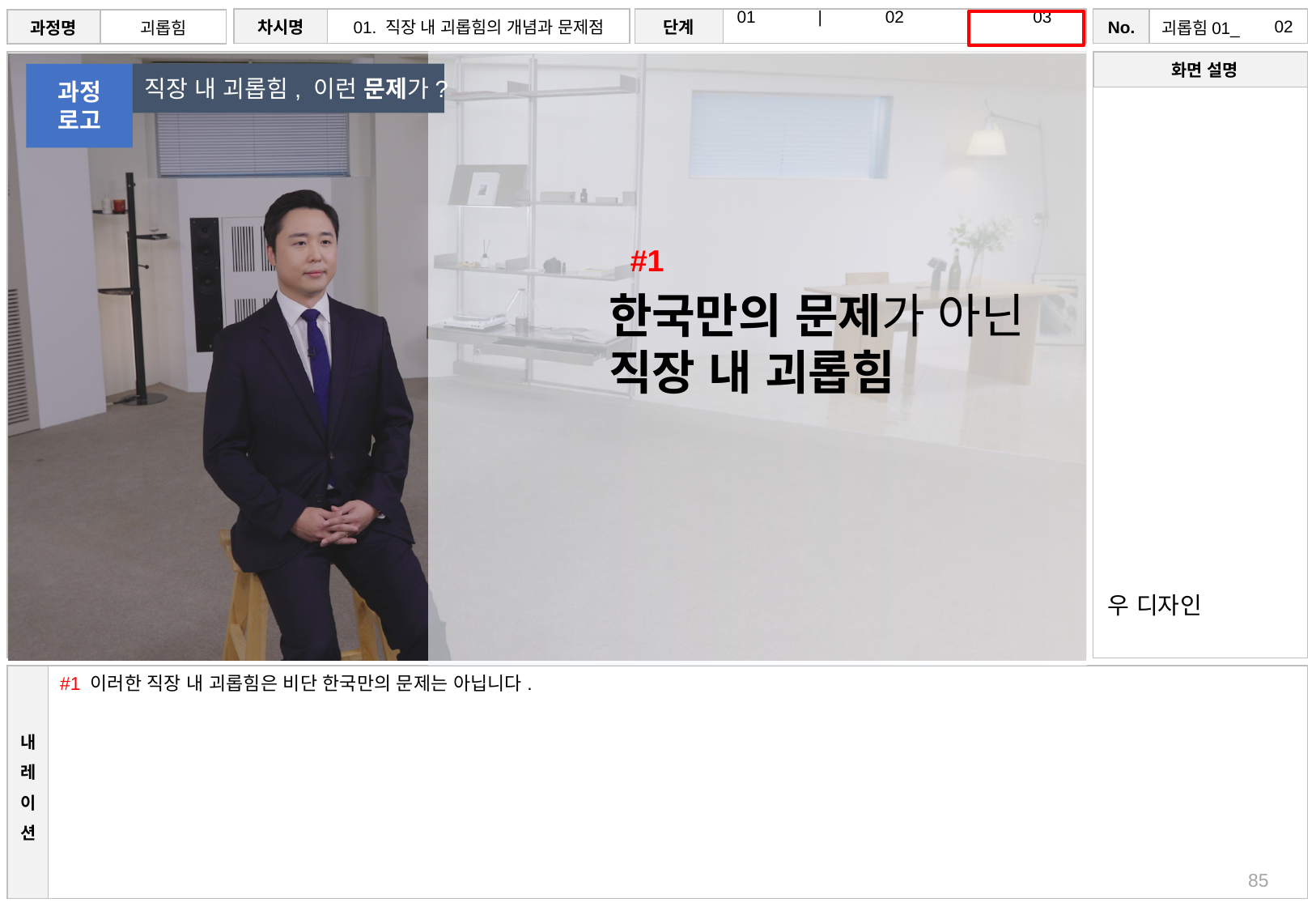

# 02
직장 내 괴롭힘, 이런 문제가?
과정
로고

#1
한국만의 문제가 아닌
직장 내 괴롭힘
우 디자인
#1 이러한 직장 내 괴롭힘은 비단 한국만의 문제는 아닙니다.
85